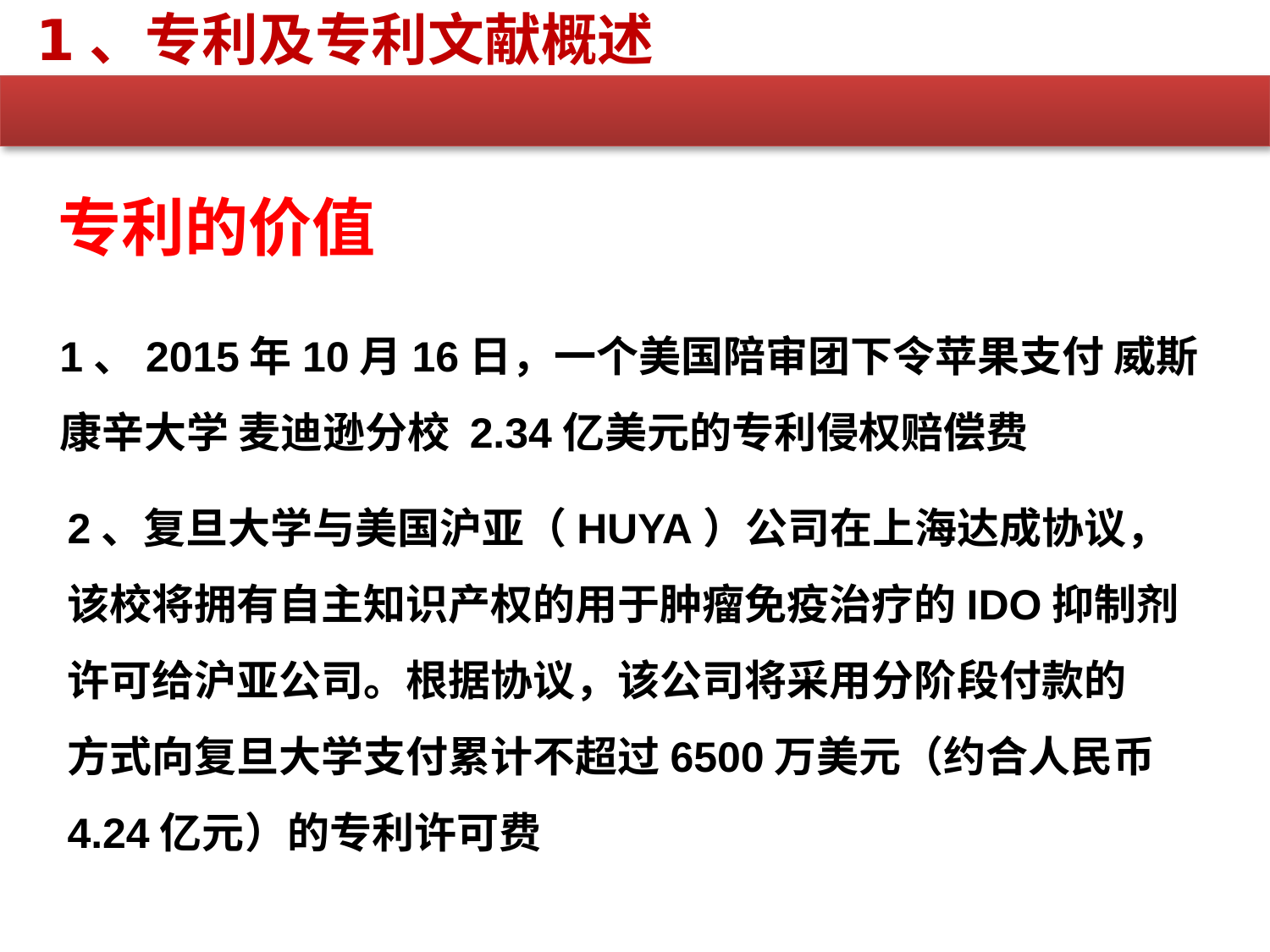

1、专利及专利文献概述

专利的价值
1、2015年10月16日，一个美国陪审团下令苹果支付 威斯
康辛大学 麦迪逊分校 2.34亿美元的专利侵权赔偿费
2、复旦大学与美国沪亚（HUYA）公司在上海达成协议，
该校将拥有自主知识产权的用于肿瘤免疫治疗的IDO抑制剂
许可给沪亚公司。根据协议，该公司将采用分阶段付款的
方式向复旦大学支付累计不超过6500万美元（约合人民币
4.24亿元）的专利许可费